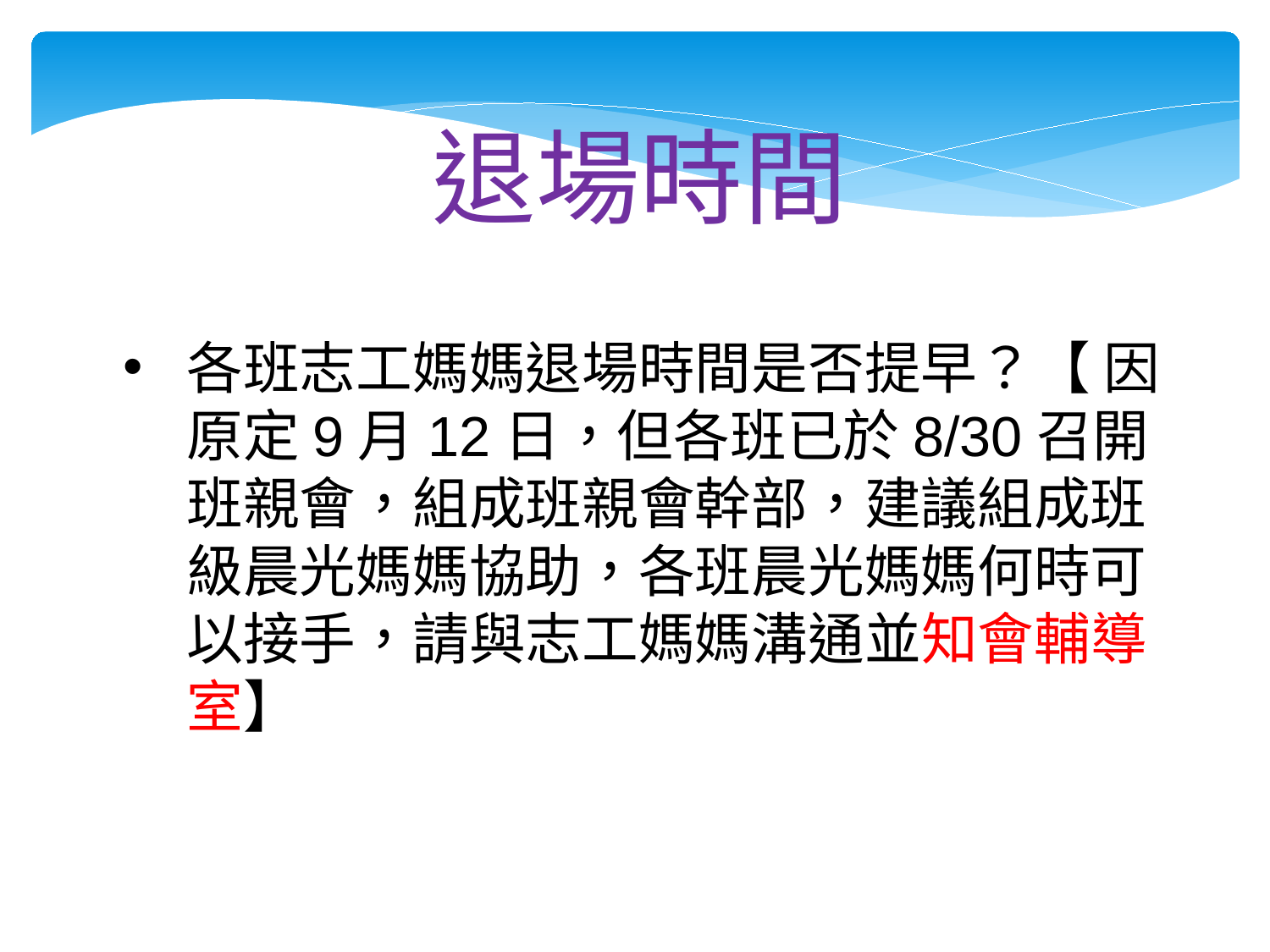

退場時間
各班志工媽媽退場時間是否提早？【 因原定9月12日，但各班已於8/30召開班親會，組成班親會幹部，建議組成班級晨光媽媽協助，各班晨光媽媽何時可以接手，請與志工媽媽溝通並知會輔導室】